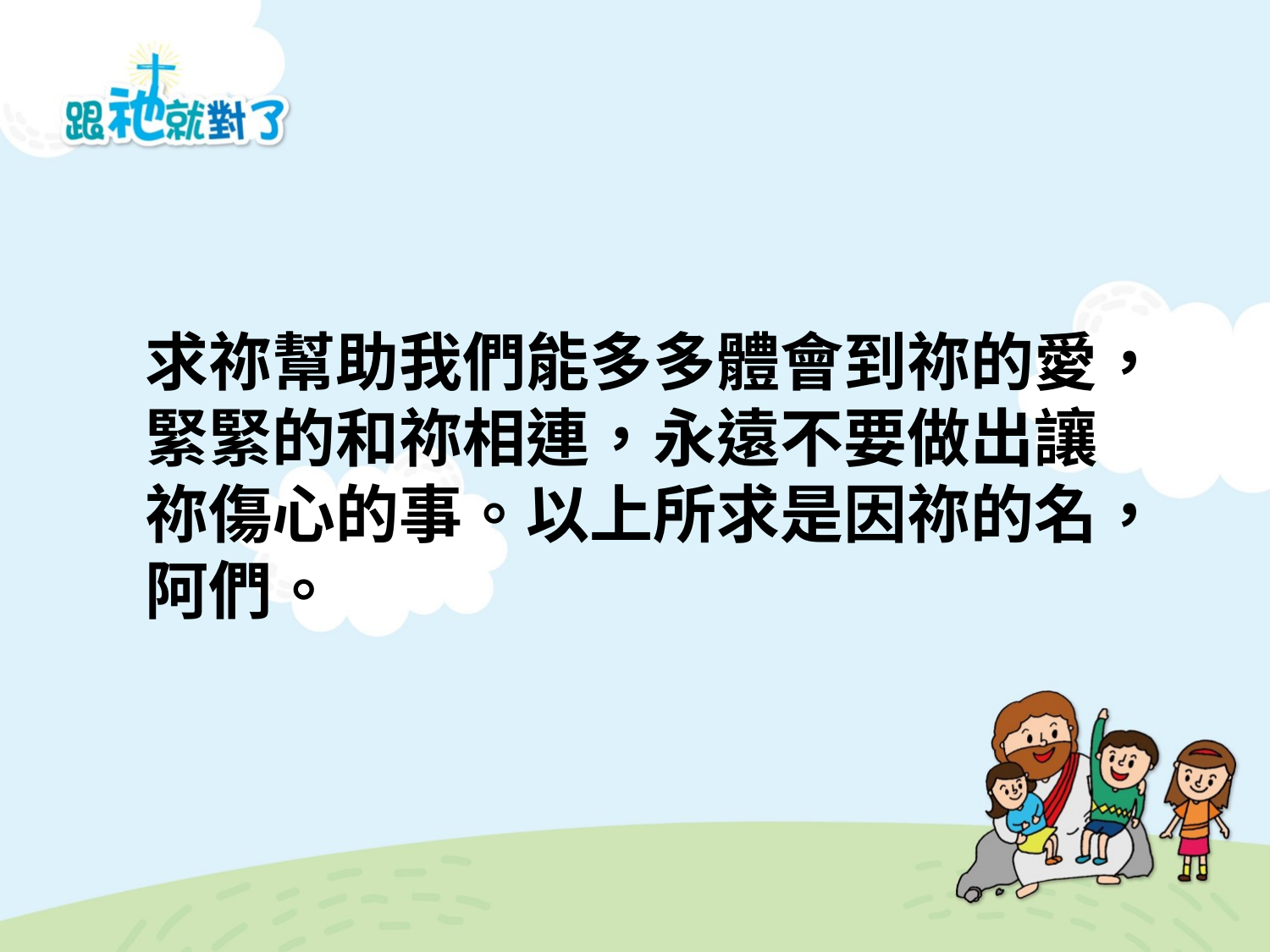

求祢幫助我們能多多體會到祢的愛，緊緊的和祢相連，永遠不要做出讓祢傷心的事。以上所求是因祢的名，阿們。